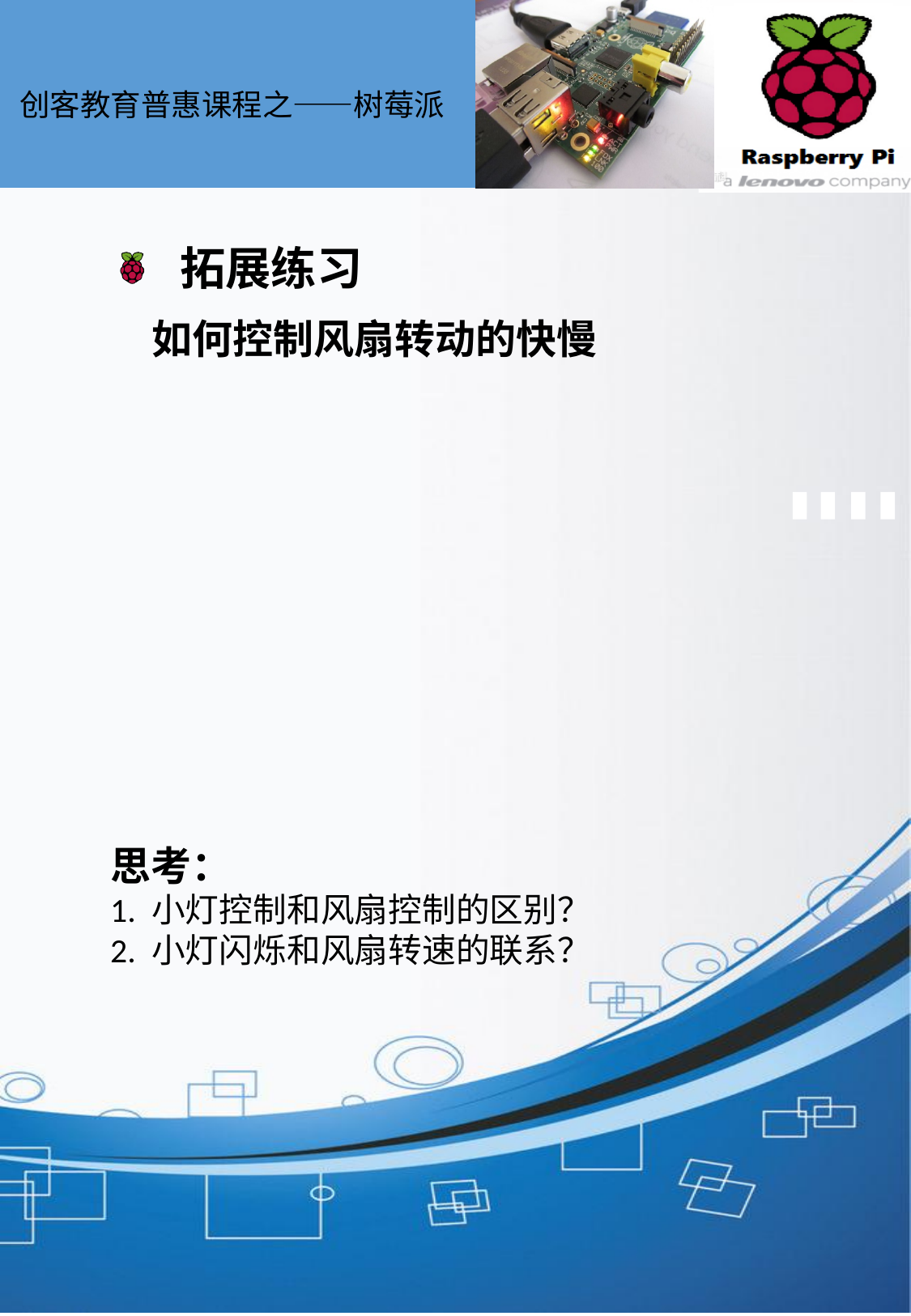

创客教育普惠课程之——树莓派
拓展练习
 如何控制风扇转动的快慢
思考：
1. 小灯控制和风扇控制的区别？
2. 小灯闪烁和风扇转速的联系？